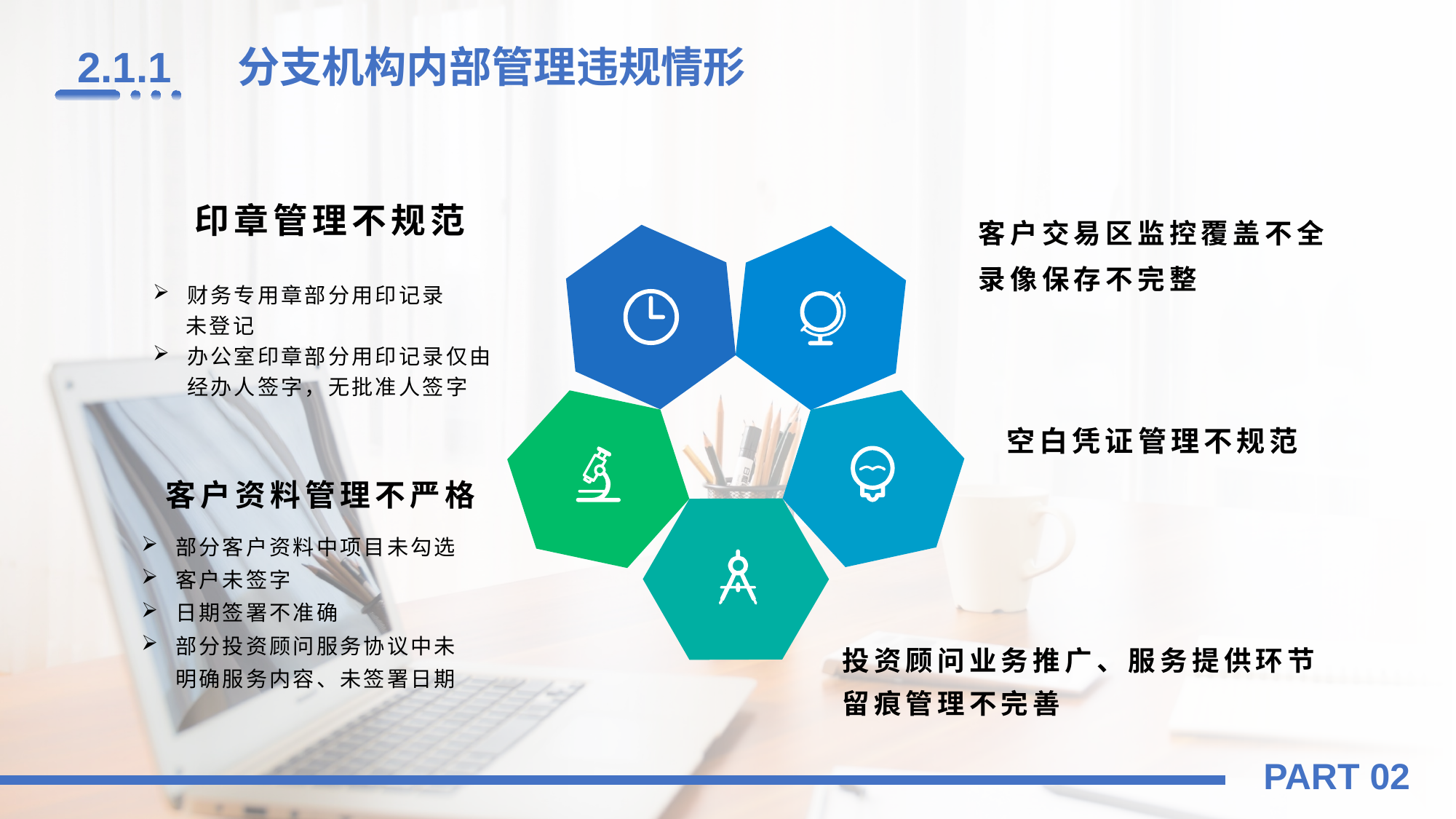

2.1.1
分支机构内部管理违规情形

印章管理不规范

财务专用章部分用印记录
    未登记
办公室印章部分用印记录仅由经办人签字，无批准人签字

 客户交易区监控覆盖不全
 录像保存不完整

客户资料管理不严格
部分客户资料中项目未勾选
客户未签字
日期签署不准确
部分投资顾问服务协议中未明确服务内容、未签署日期

空白凭证管理不规范

投资顾问业务推广、服务提供环节留痕管理不完善
PART 02